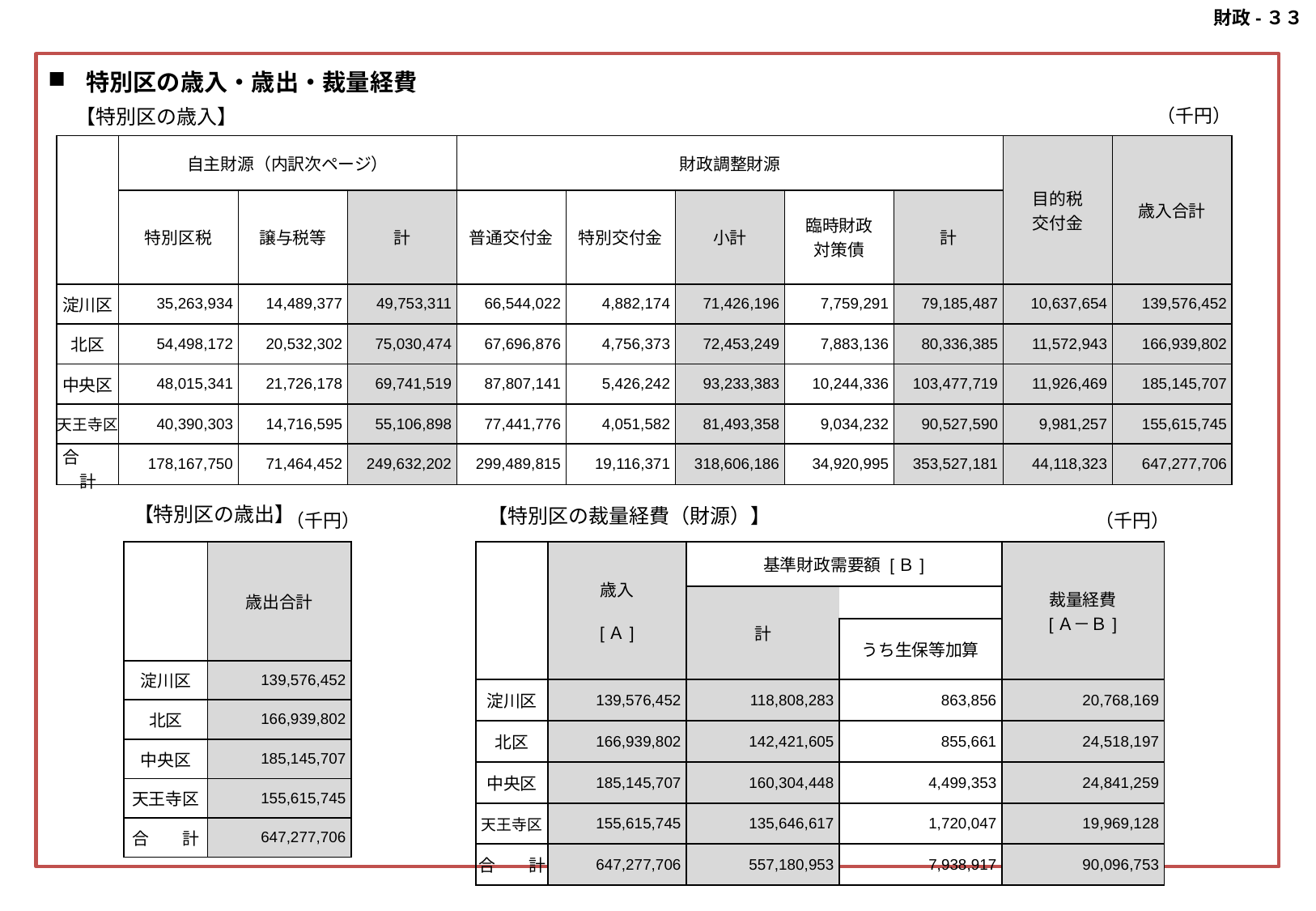

財政-３３
#

特別区の歳入・歳出・裁量経費

（千円）
【特別区の歳入】
|  | 自主財源（内訳次ページ） |  |  | 財政調整財源 |  |  |  |  | 目的税 交付金 | 歳入合計 |
| --- | --- | --- | --- | --- | --- | --- | --- | --- | --- | --- |
|  | 特別区税 | 譲与税等 | 計 | 普通交付金 | 特別交付金 | 小計 | 臨時財政 対策債 | 計 |  |  |
| 淀川区 | 35,263,934 | 14,489,377 | 49,753,311 | 66,544,022 | 4,882,174 | 71,426,196 | 7,759,291 | 79,185,487 | 10,637,654 | 139,576,452 |
| 北区 | 54,498,172 | 20,532,302 | 75,030,474 | 67,696,876 | 4,756,373 | 72,453,249 | 7,883,136 | 80,336,385 | 11,572,943 | 166,939,802 |
| 中央区 | 48,015,341 | 21,726,178 | 69,741,519 | 87,807,141 | 5,426,242 | 93,233,383 | 10,244,336 | 103,477,719 | 11,926,469 | 185,145,707 |
| 天王寺区 | 40,390,303 | 14,716,595 | 55,106,898 | 77,441,776 | 4,051,582 | 81,493,358 | 9,034,232 | 90,527,590 | 9,981,257 | 155,615,745 |
| 合　　計 | 178,167,750 | 71,464,452 | 249,632,202 | 299,489,815 | 19,116,371 | 318,606,186 | 34,920,995 | 353,527,181 | 44,118,323 | 647,277,706 |
【特別区の歳出】
【特別区の裁量経費（財源）】
（千円）
（千円）
|  | 歳出合計 |
| --- | --- |
| 淀川区 | 139,576,452 |
| 北区 | 166,939,802 |
| 中央区 | 185,145,707 |
| 天王寺区 | 155,615,745 |
| 合　　計 | 647,277,706 |
|  | 歳入 [Ａ] | 基準財政需要額 [Ｂ] |  | 裁量経費 [Ａ－Ｂ] |
| --- | --- | --- | --- | --- |
|  |  | 計 |  |  |
|  |  |  | うち生保等加算 |  |
| 淀川区 | 139,576,452 | 118,808,283 | 863,856 | 20,768,169 |
| 北区 | 166,939,802 | 142,421,605 | 855,661 | 24,518,197 |
| 中央区 | 185,145,707 | 160,304,448 | 4,499,353 | 24,841,259 |
| 天王寺区 | 155,615,745 | 135,646,617 | 1,720,047 | 19,969,128 |
| 合　　計 | 647,277,706 | 557,180,953 | 7,938,917 | 90,096,753 |